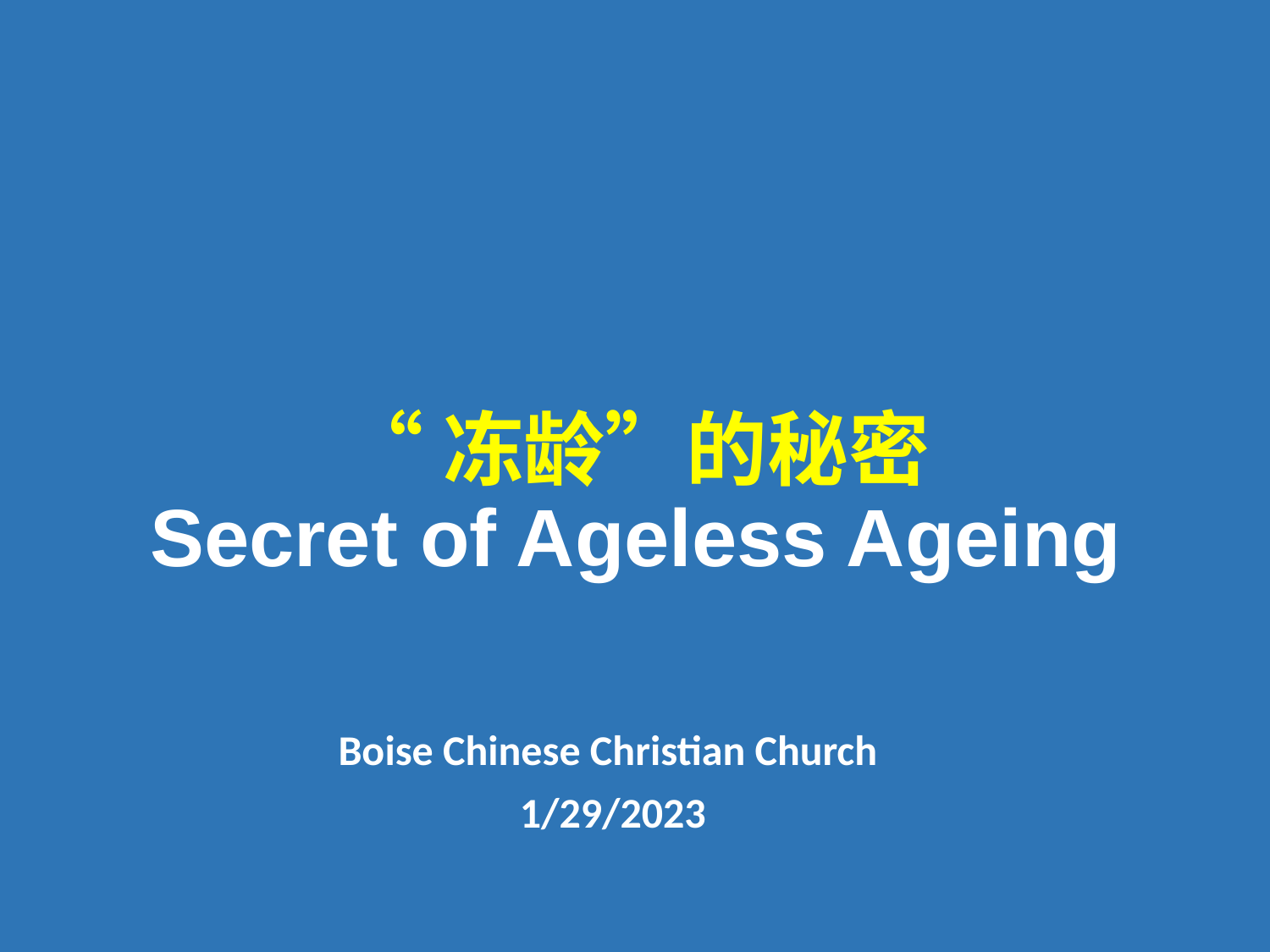

# “冻龄”的秘密 Secret of Ageless Ageing
Boise Chinese Christian Church
1/29/2023